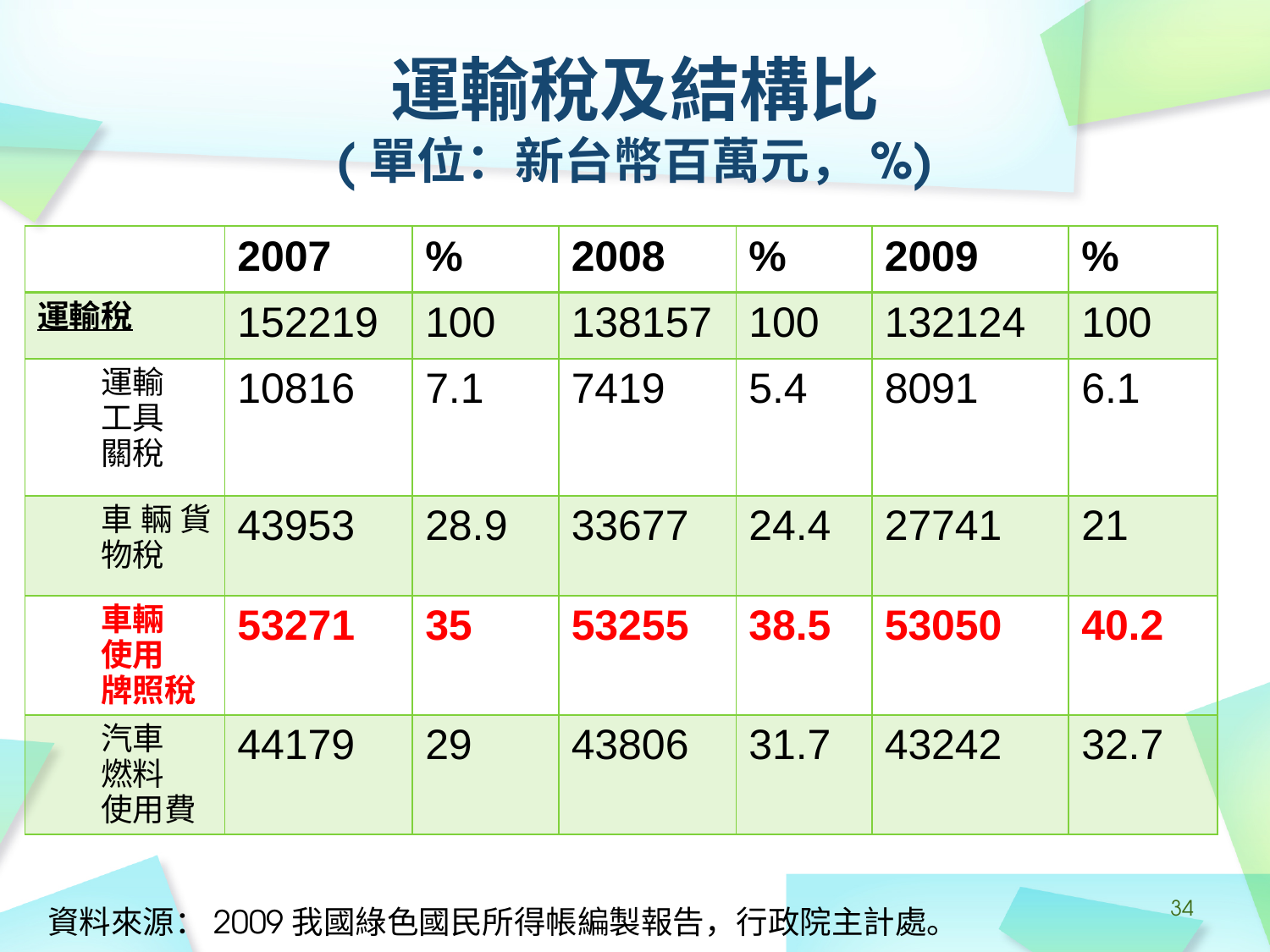

# 運輸稅及結構比 (單位：新台幣百萬元，%)
|  | 2007 | % | 2008 | % | 2009 | % |
| --- | --- | --- | --- | --- | --- | --- |
| 運輸稅 | 152219 | 100 | 138157 | 100 | 132124 | 100 |
| 運輸 工具 關稅 | 10816 | 7.1 | 7419 | 5.4 | 8091 | 6.1 |
| 車輛貨物稅 | 43953 | 28.9 | 33677 | 24.4 | 27741 | 21 |
| 車輛 使用 牌照稅 | 53271 | 35 | 53255 | 38.5 | 53050 | 40.2 |
| 汽車 燃料 使用費 | 44179 | 29 | 43806 | 31.7 | 43242 | 32.7 |
34
資料來源：2009我國綠色國民所得帳編製報告，行政院主計處。